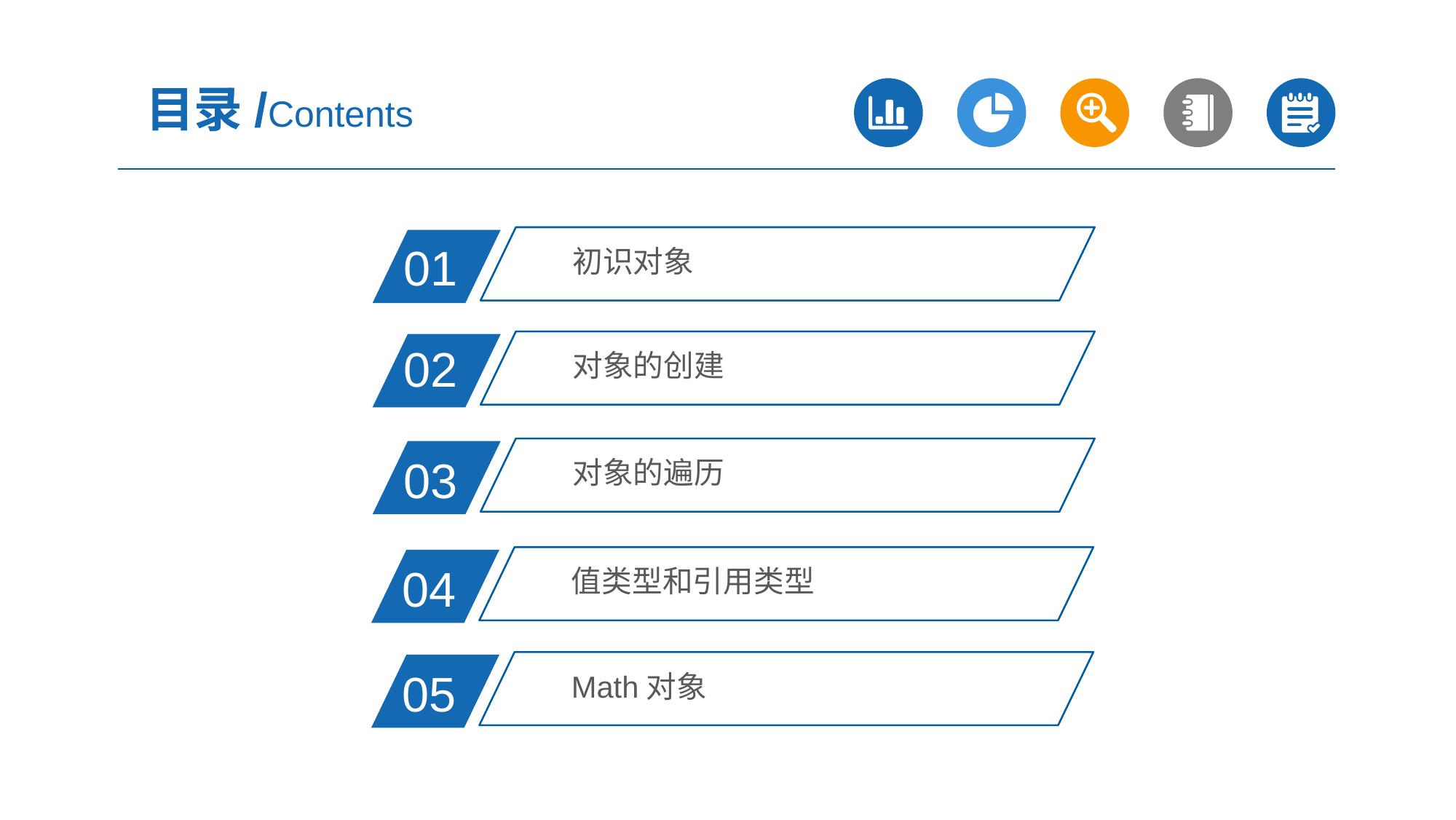

目录/Contents

初识对象

01

对象的创建
02

对象的遍历

03

值类型和引用类型

04

Math对象

05